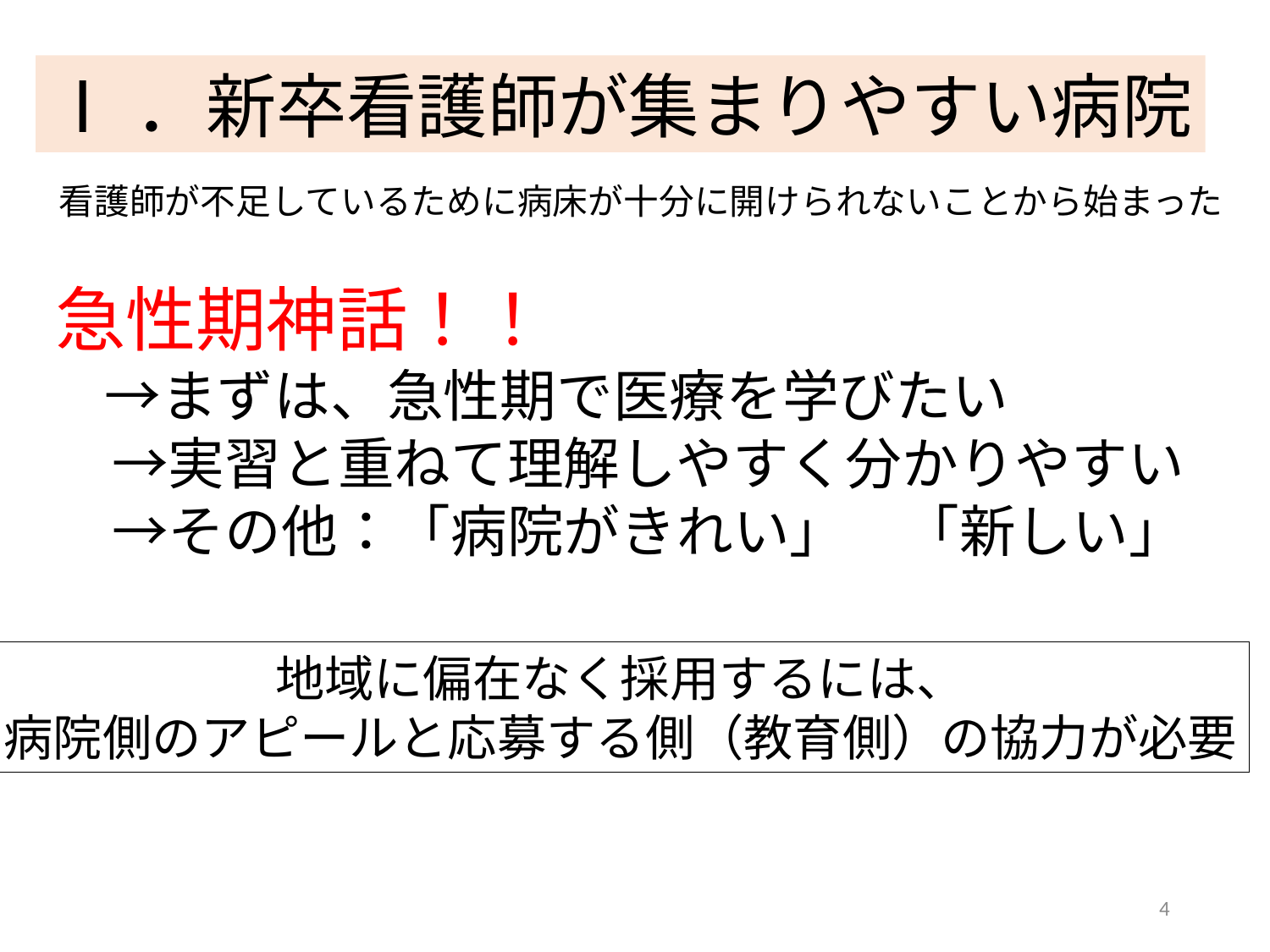

Ⅰ．新卒看護師が集まりやすい病院
看護師が不足しているために病床が十分に開けられないことから始まった
急性期神話！！
　→まずは、急性期で医療を学びたい
　→実習と重ねて理解しやすく分かりやすい
　→その他：「病院がきれい」　「新しい」
地域に偏在なく採用するには、
病院側のアピールと応募する側（教育側）の協力が必要
4